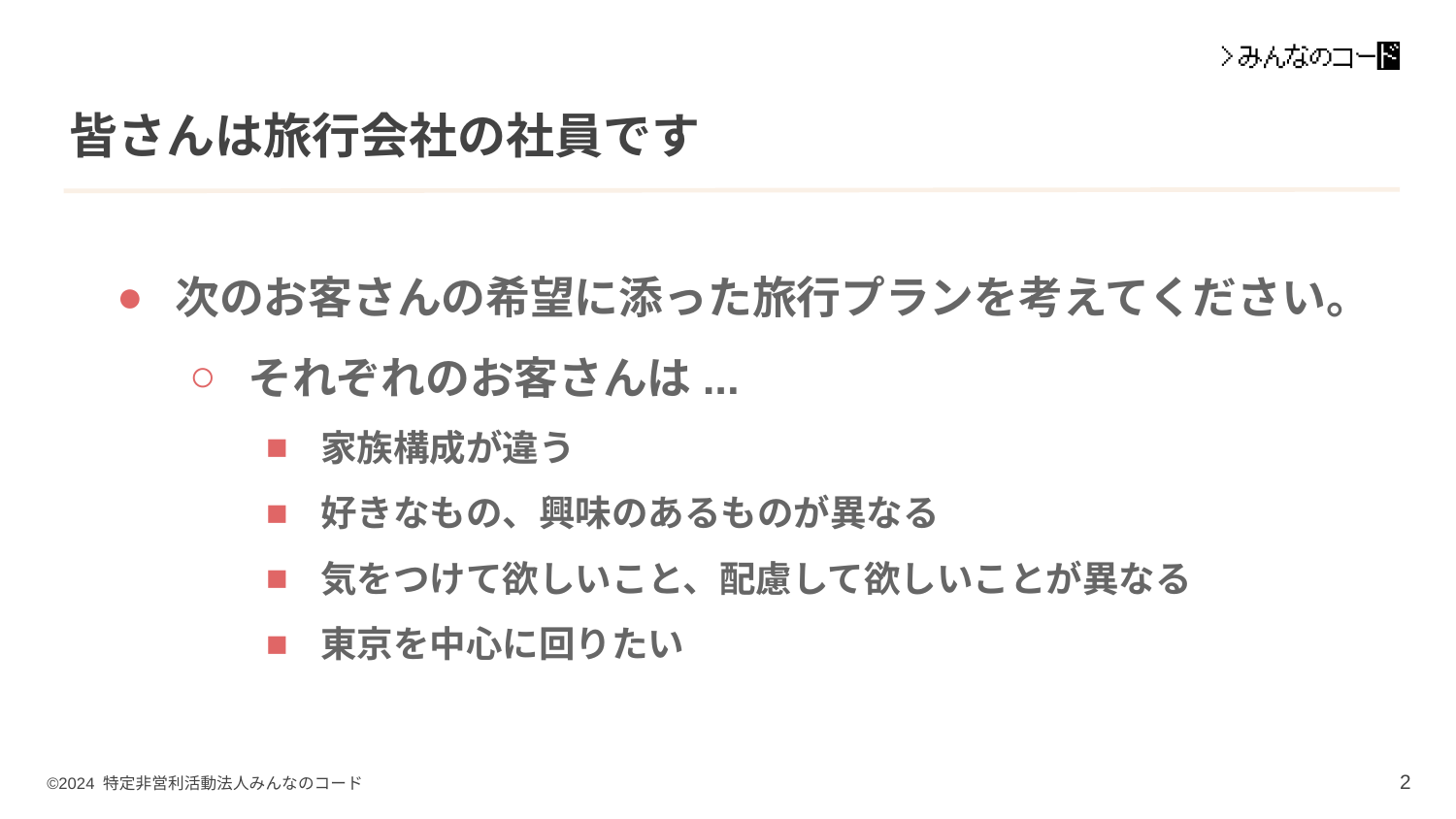

# 皆さんは旅行会社の社員です
次のお客さんの希望に添った旅行プランを考えてください。
それぞれのお客さんは...
家族構成が違う
好きなもの、興味のあるものが異なる
気をつけて欲しいこと、配慮して欲しいことが異なる
東京を中心に回りたい